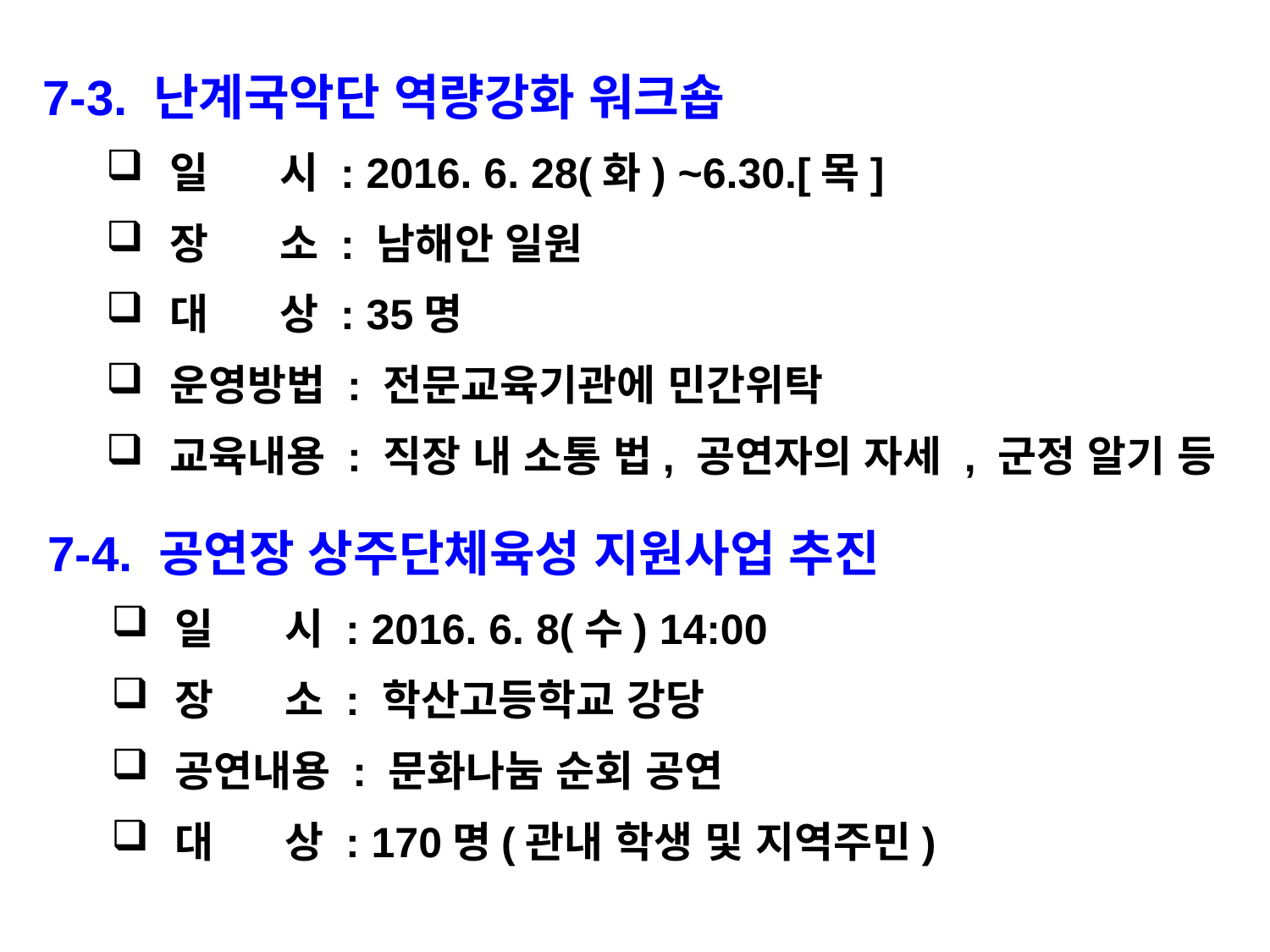

7-3. 난계국악단 역량강화 워크숍
일      시 : 2016. 6. 28(화) ~6.30.[목]
장      소 : 남해안 일원
대      상 : 35명
운영방법 : 전문교육기관에 민간위탁
교육내용 : 직장 내 소통 법, 공연자의 자세 , 군정 알기 등

7-4. 공연장 상주단체육성 지원사업 추진
일      시 : 2016. 6. 8(수) 14:00
장      소 : 학산고등학교 강당
공연내용 : 문화나눔 순회 공연
대      상 : 170명(관내 학생 및 지역주민)